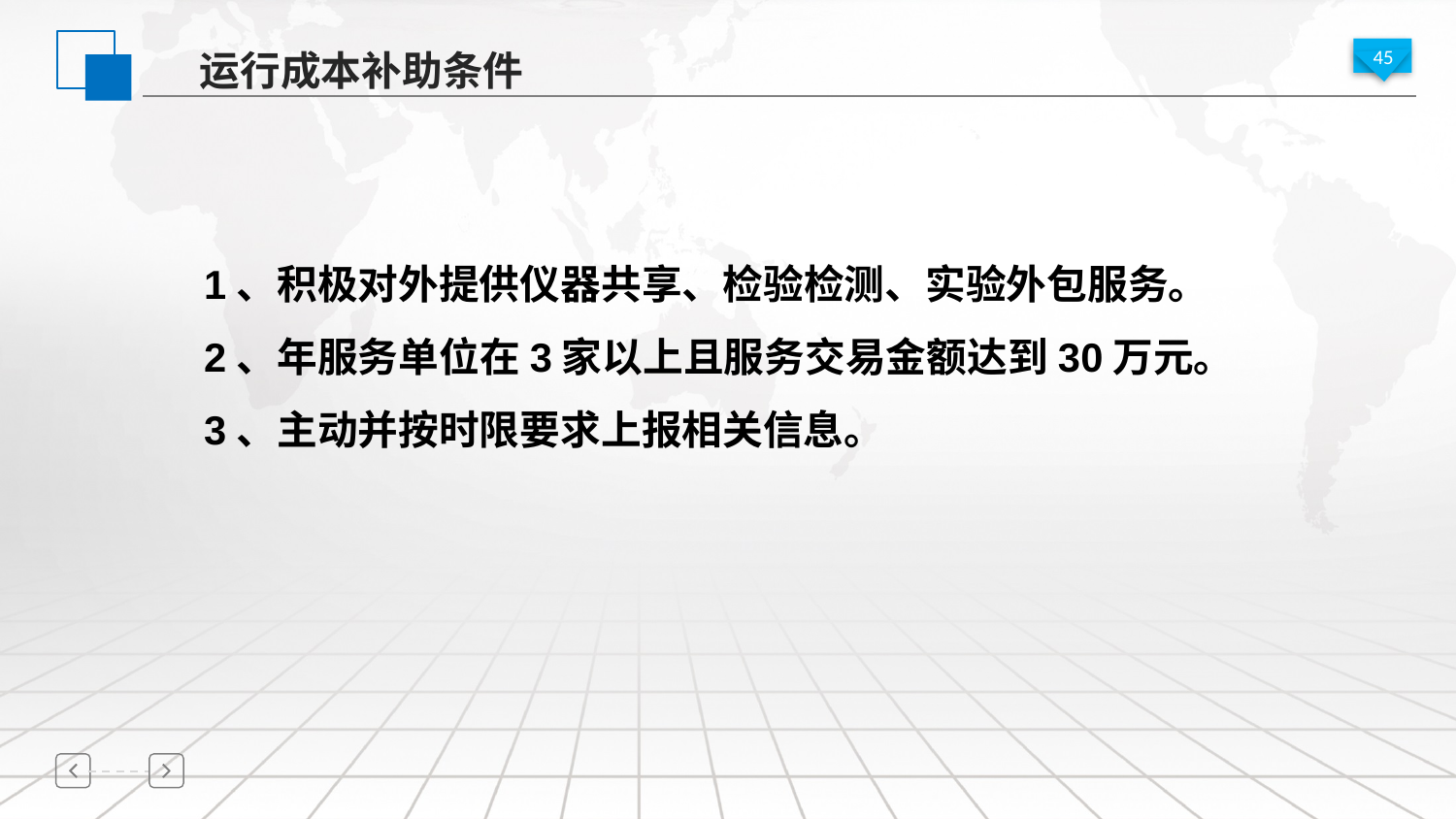

# 运行成本补助条件
1、积极对外提供仪器共享、检验检测、实验外包服务。
2、年服务单位在3家以上且服务交易金额达到30万元。
3、主动并按时限要求上报相关信息。